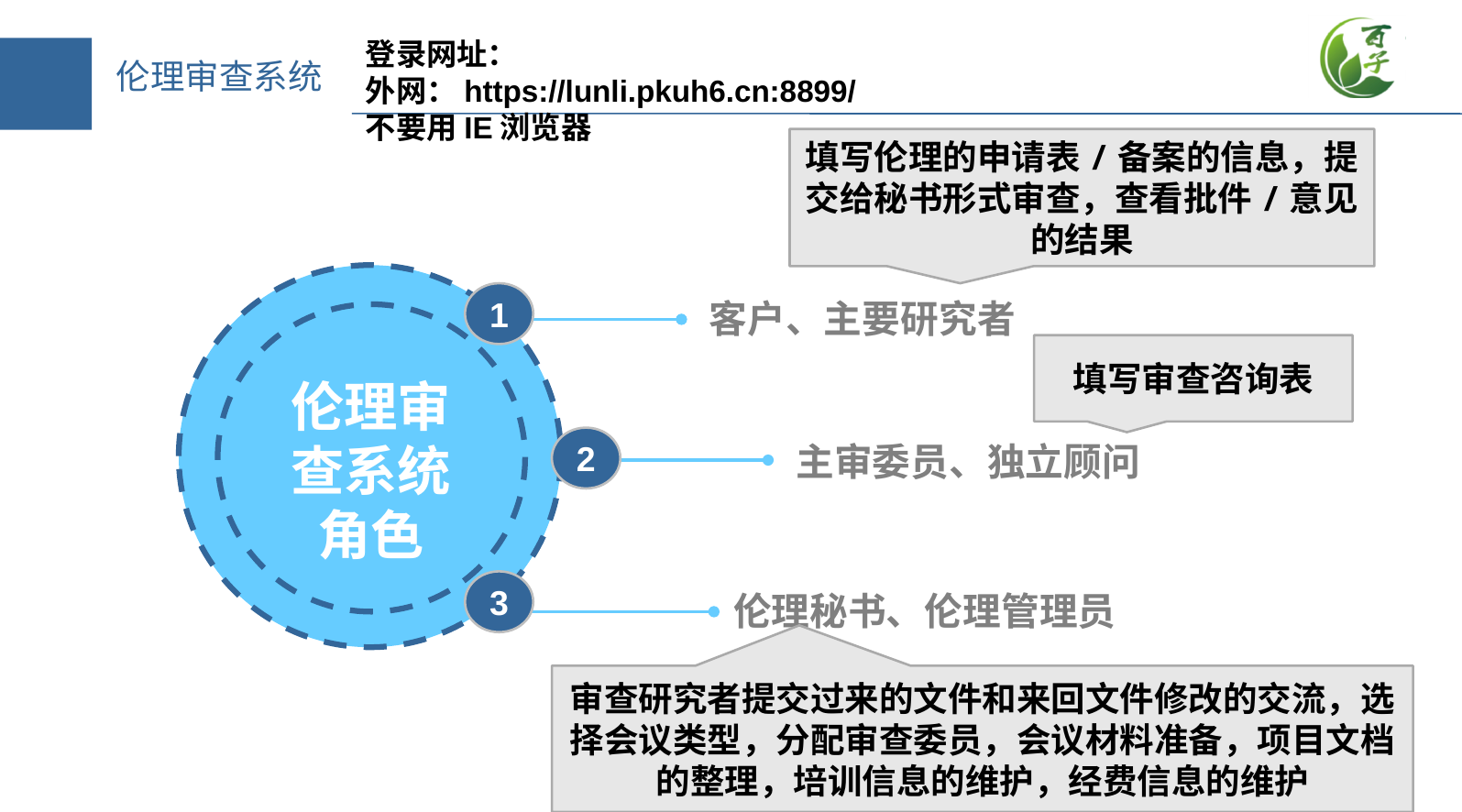

登录网址：
外网：https://lunli.pkuh6.cn:8899/
不要用IE浏览器
填写伦理的申请表/备案的信息，提交给秘书形式审查，查看批件/意见的结果

1
客户、主要研究者

填写审查咨询表
伦理审查系统角色
2
主审委员、独立顾问
3
伦理秘书、伦理管理员
审查研究者提交过来的文件和来回文件修改的交流，选择会议类型，分配审查委员，会议材料准备，项目文档的整理，培训信息的维护，经费信息的维护